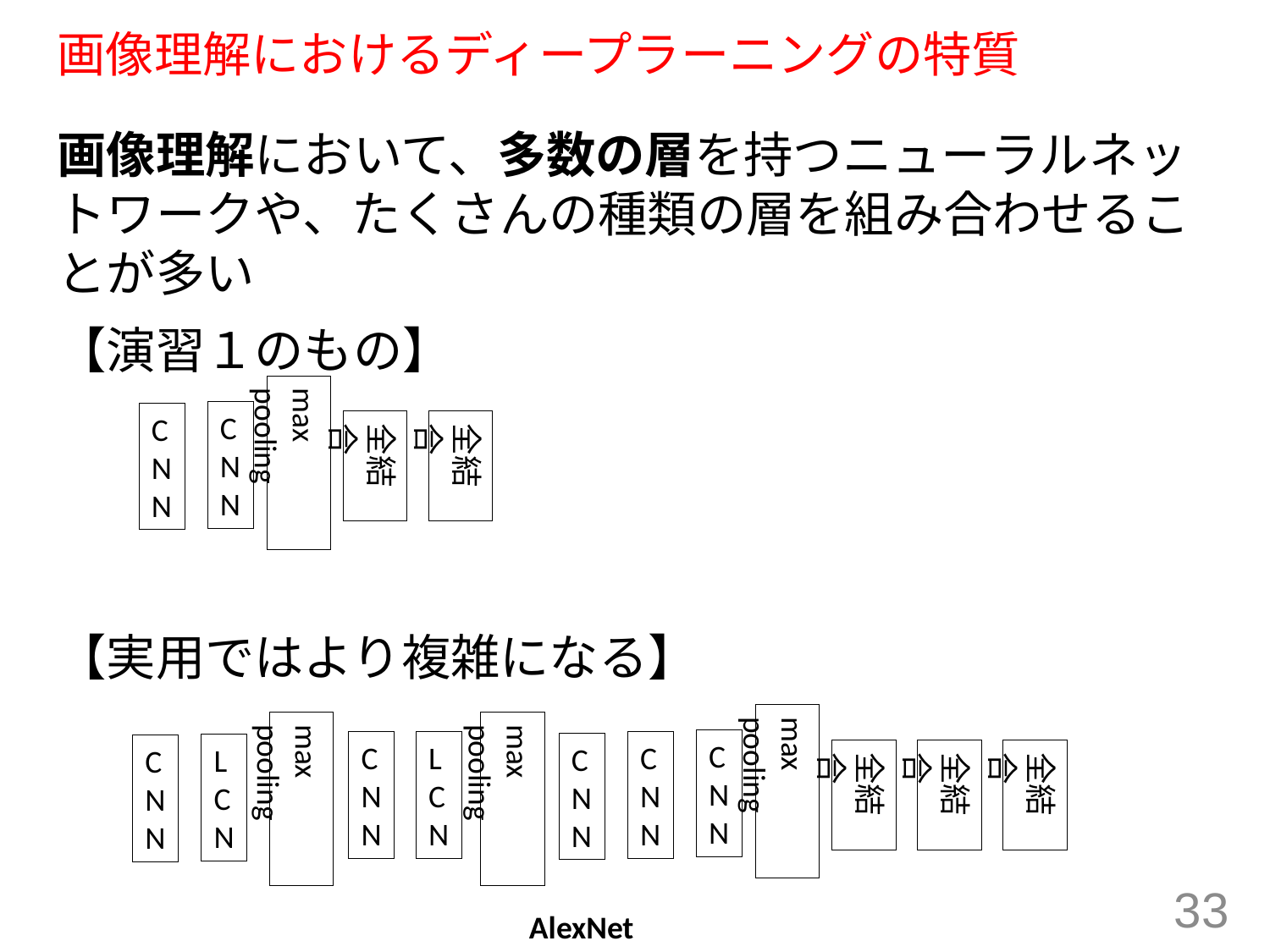

# 画像理解におけるディープラーニングの特質
画像理解において、多数の層を持つニューラルネットワークや、たくさんの種類の層を組み合わせることが多い
【演習１のもの】

【実用ではより複雑になる】

max pooling
C
N
N
C
N
N
全結合
全結合
max pooling
max pooling
max pooling
C
N
N
C
N
N
C
N
N
L
C
N
C
N
N
L
C
N
C
N
N
全結合
全結合
全結合
33
AlexNet